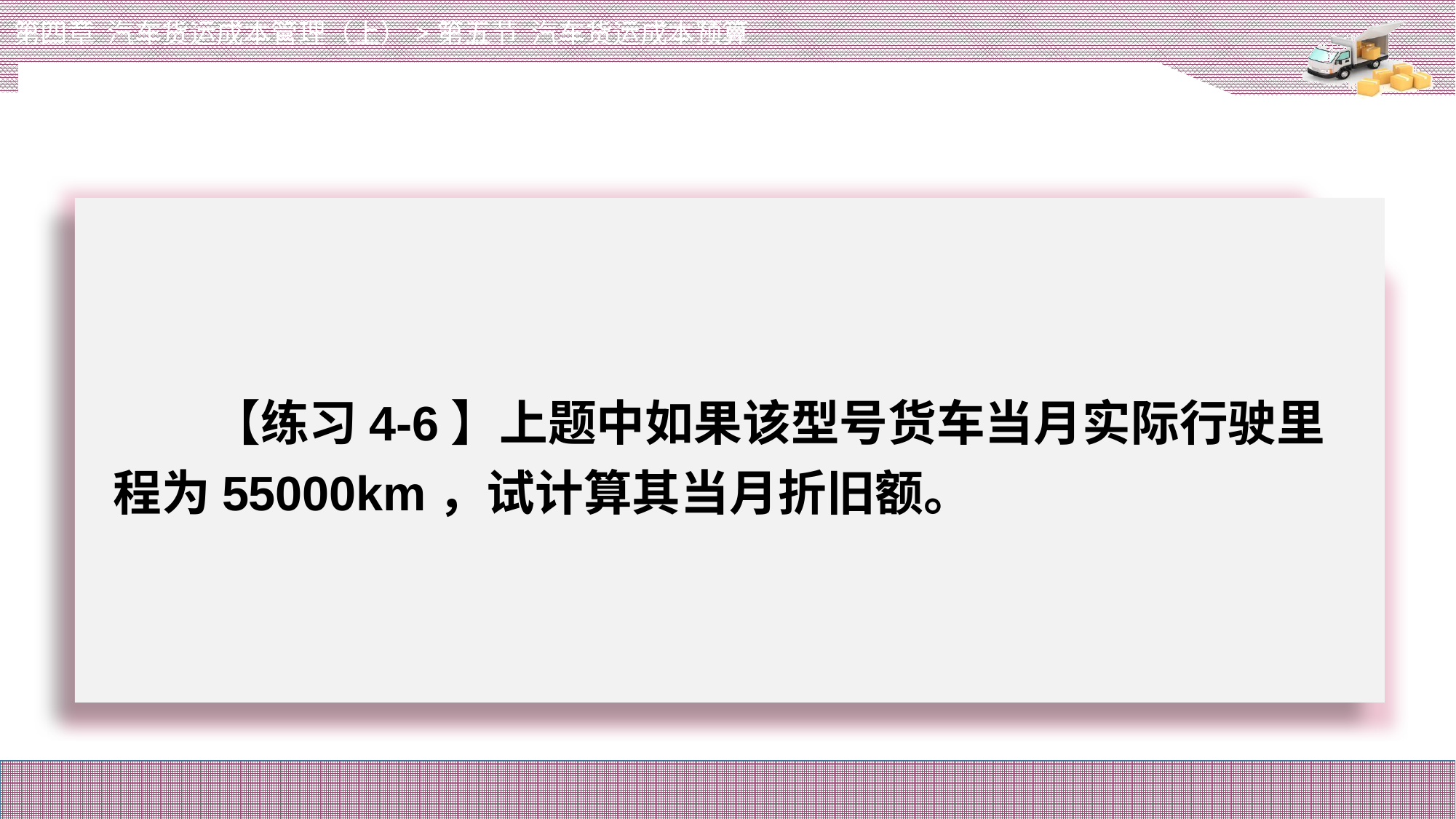

第四章  汽车货运成本管理（上）>第五节  汽车货运成本预算
# 【练习4-6】上题中如果该型号货车当月实际行驶里程为55000km，试计算其当月折旧额。